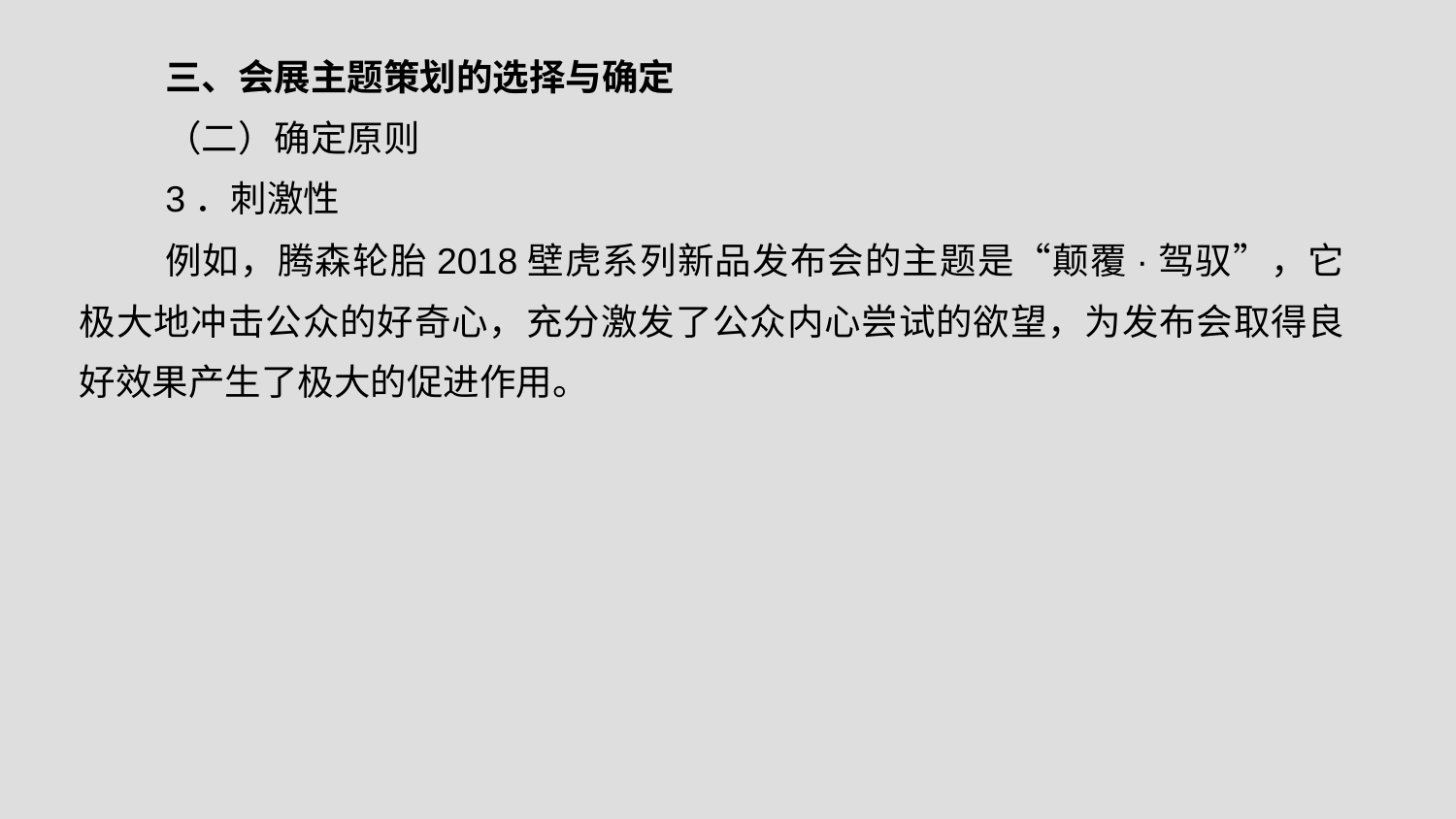

三、会展主题策划的选择与确定
（二）确定原则
3．刺激性
例如，腾森轮胎2018壁虎系列新品发布会的主题是“颠覆·驾驭”，它极大地冲击公众的好奇心，充分激发了公众内心尝试的欲望，为发布会取得良好效果产生了极大的促进作用。